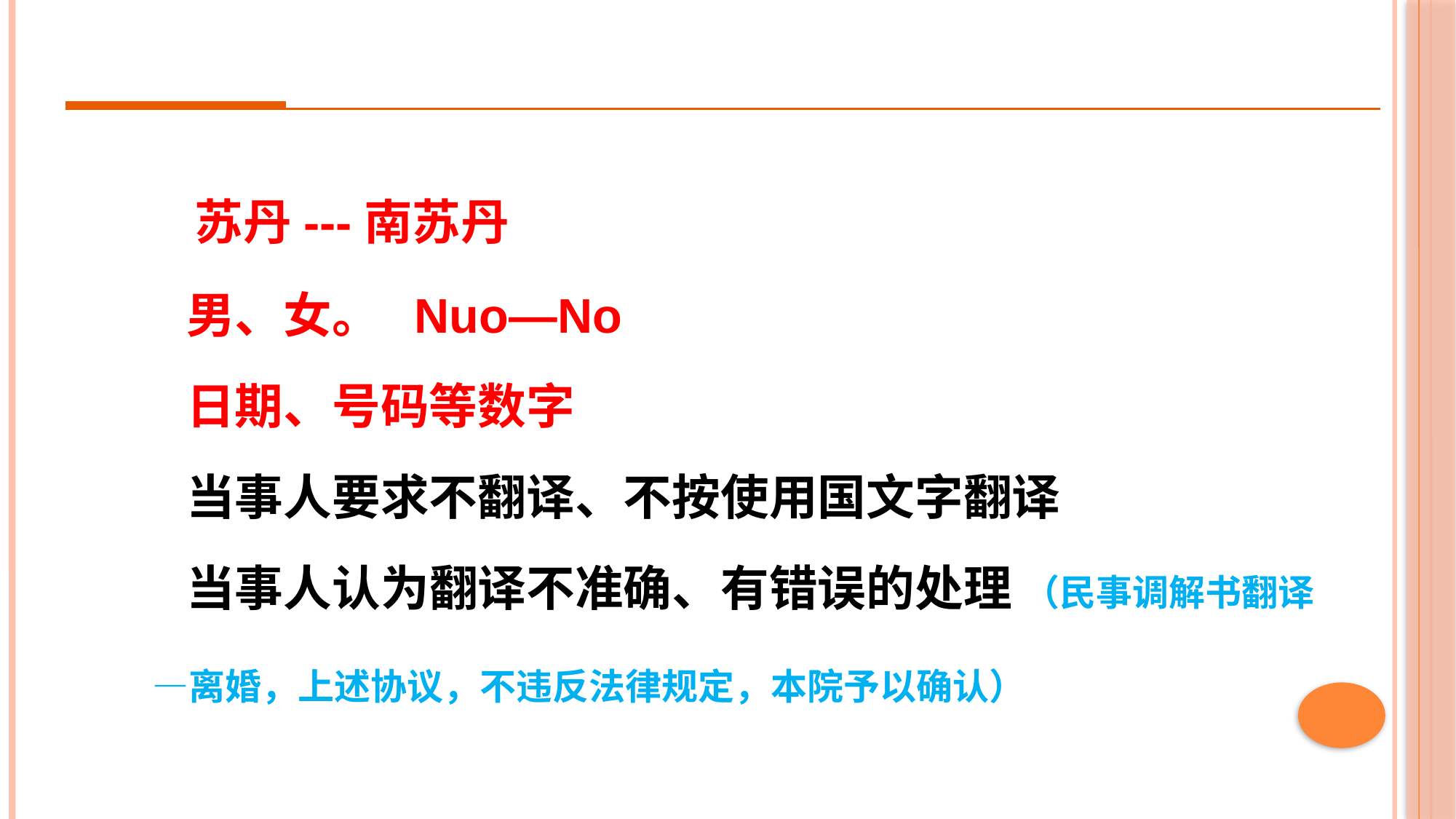

苏丹---南苏丹
  男、女。  Nuo—No
  日期、号码等数字
  当事人要求不翻译、不按使用国文字翻译
  当事人认为翻译不准确、有错误的处理 （民事调解书翻译—离婚，上述协议，不违反法律规定，本院予以确认）